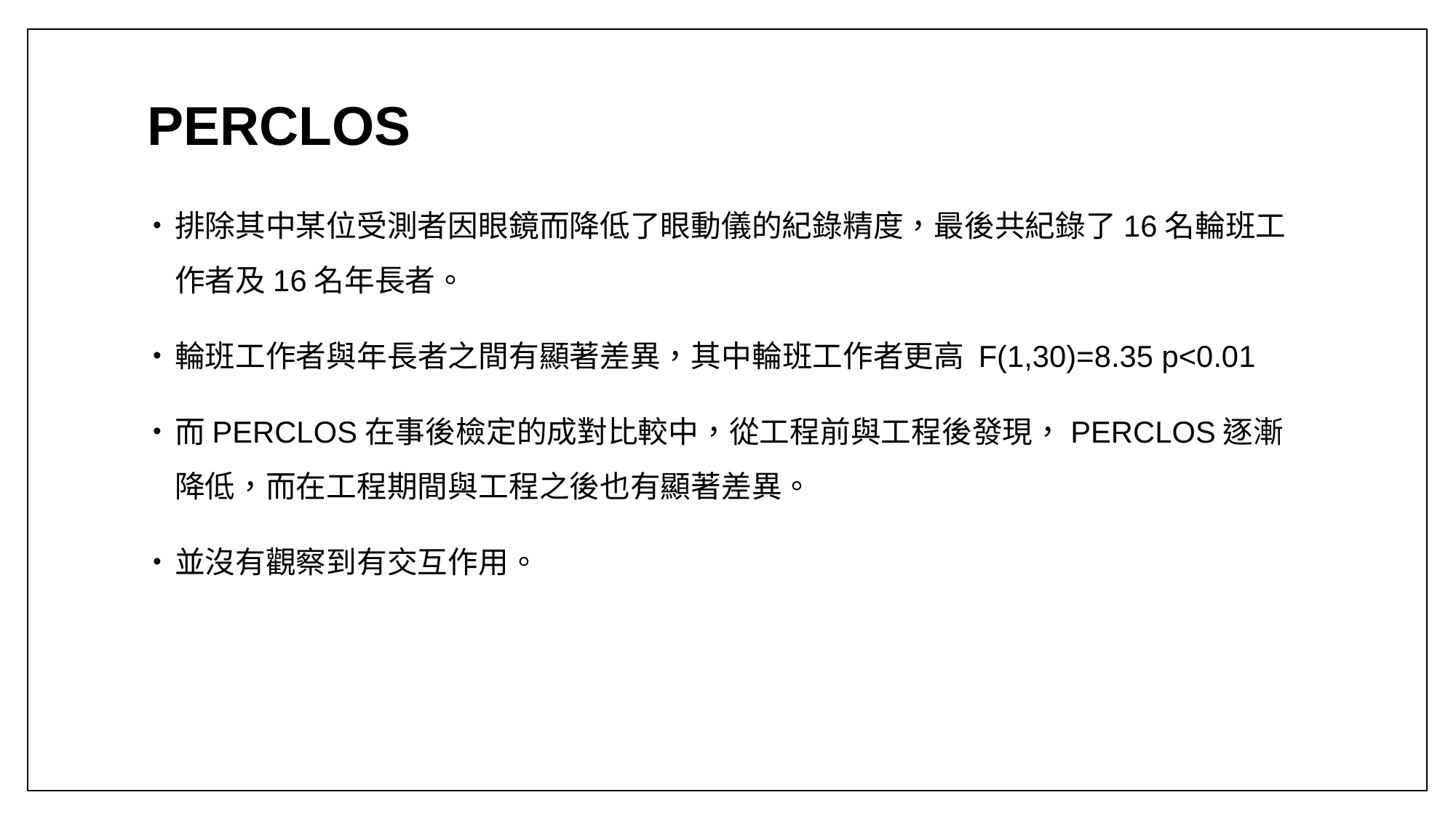

# PERCLOS
排除其中某位受測者因眼鏡而降低了眼動儀的紀錄精度，最後共紀錄了16名輪班工作者及16名年長者。
輪班工作者與年長者之間有顯著差異，其中輪班工作者更高 F(1,30)=8.35 p<0.01
而PERCLOS在事後檢定的成對比較中，從工程前與工程後發現，PERCLOS逐漸降低，而在工程期間與工程之後也有顯著差異。
並沒有觀察到有交互作用。